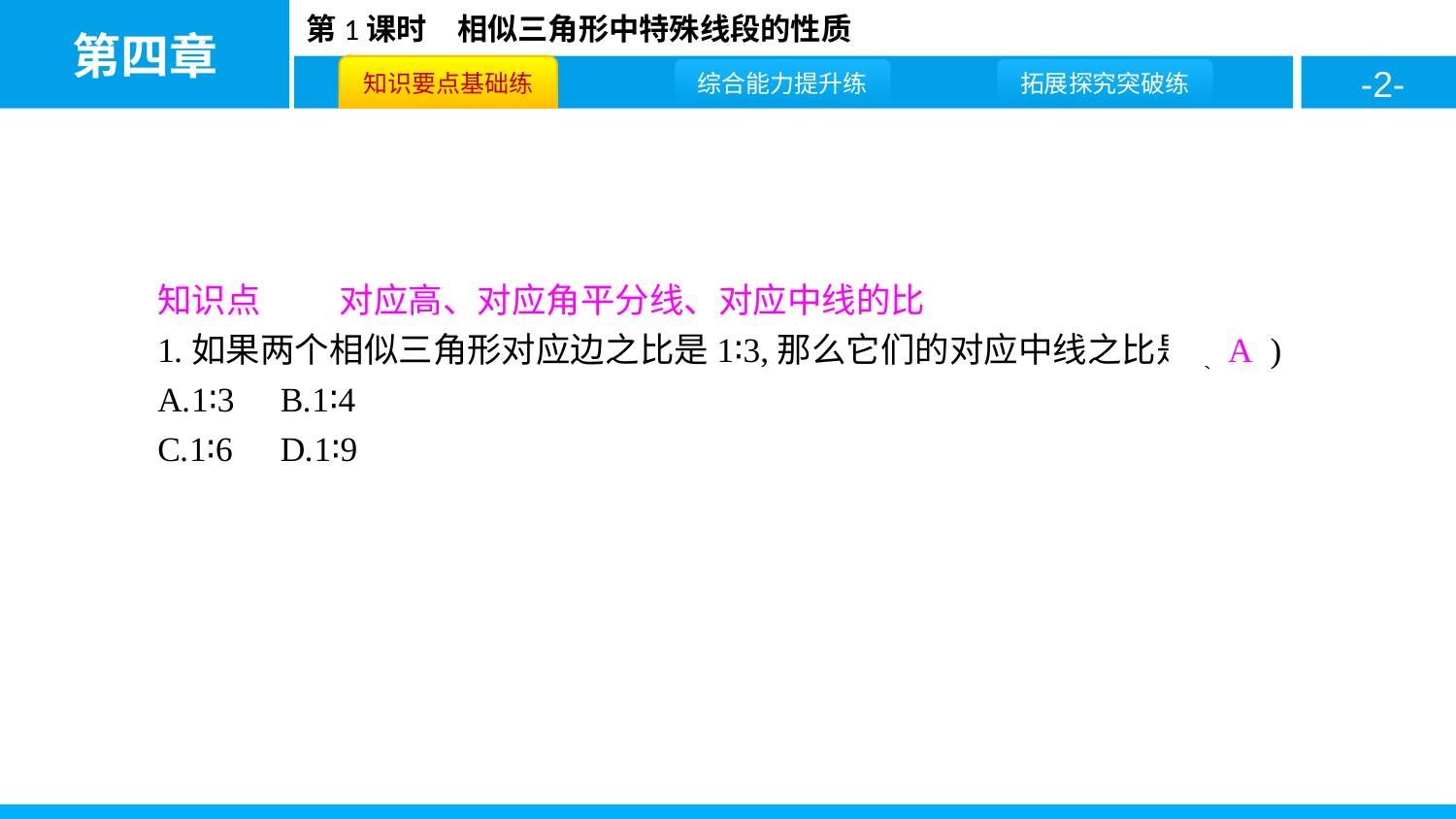

知识点　 　对应高、对应角平分线、对应中线的比
1.如果两个相似三角形对应边之比是1∶3,那么它们的对应中线之比是(  A  )
A.1∶3	B.1∶4
C.1∶6	D.1∶9